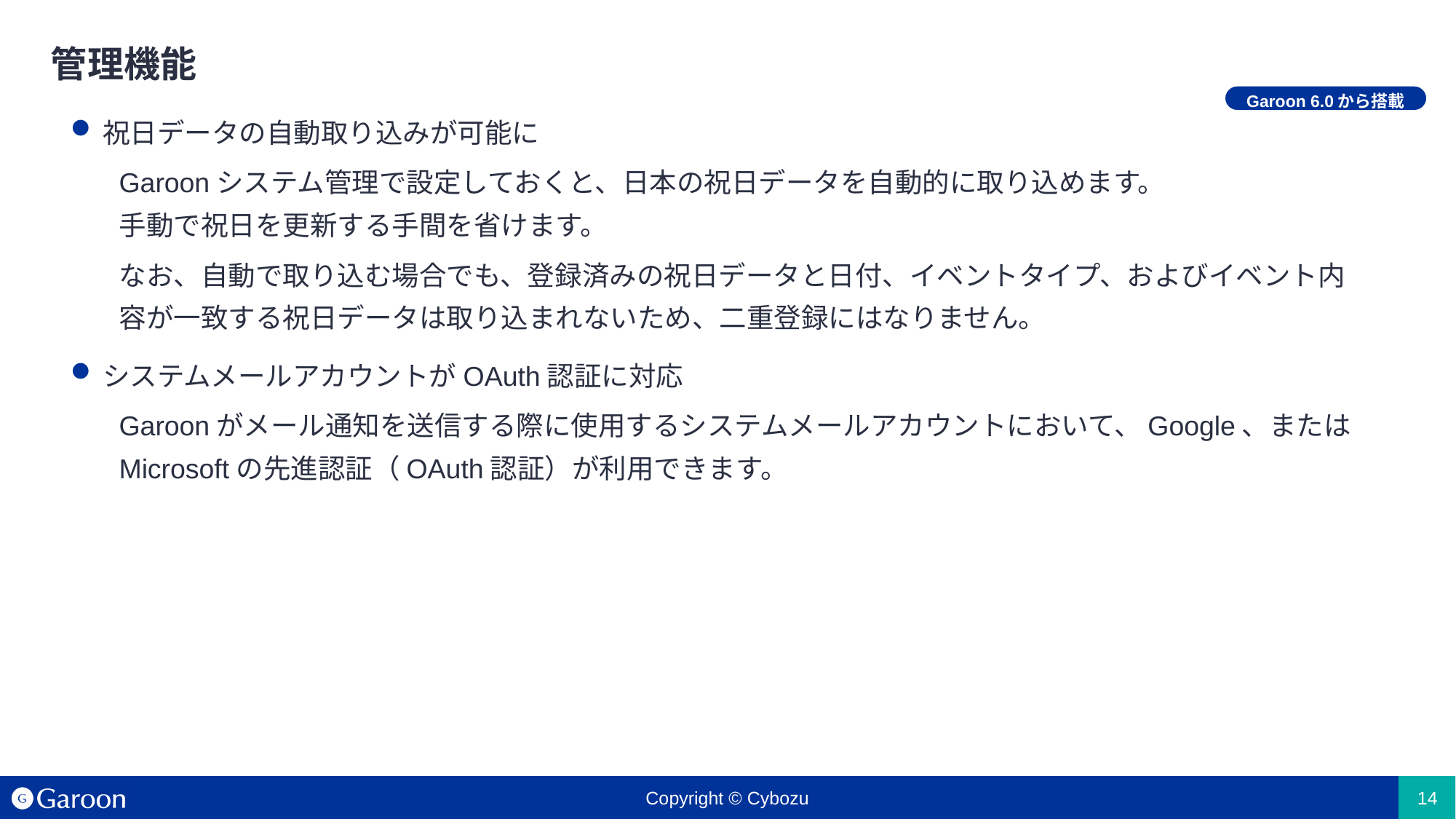

# 管理機能
Garoon 6.0から搭載
祝日データの自動取り込みが可能に
Garoonシステム管理で設定しておくと、日本の祝日データを自動的に取り込めます。
手動で祝日を更新する手間を省けます。
なお、自動で取り込む場合でも、登録済みの祝日データと日付、イベントタイプ、およびイベント内容が一致する祝日データは取り込まれないため、二重登録にはなりません。
システムメールアカウントがOAuth認証に対応
Garoonがメール通知を送信する際に使用するシステムメールアカウントにおいて、Google、またはMicrosoftの先進認証（OAuth認証）が利用できます。